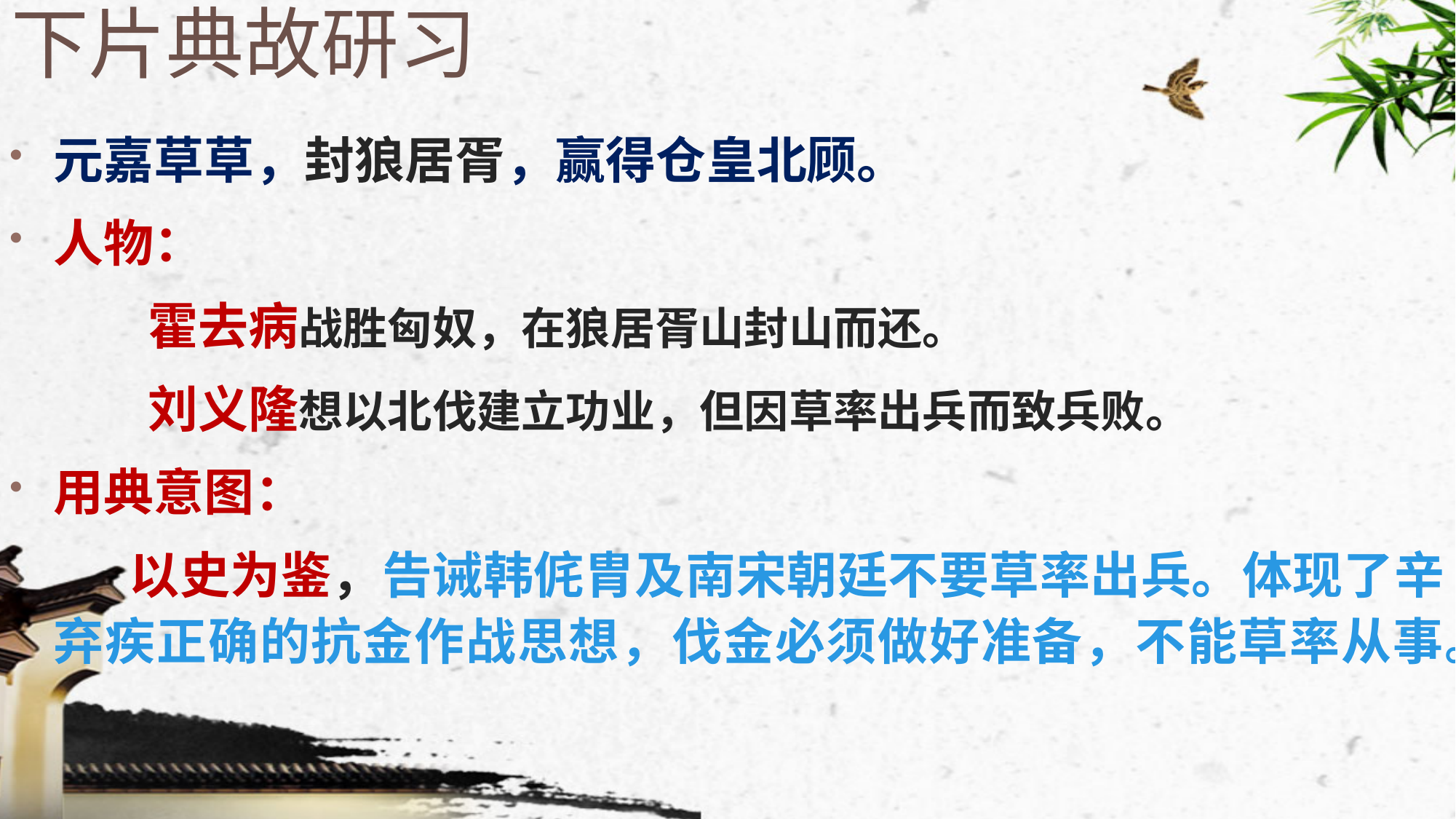

# 下片典故研习
元嘉草草，封狼居胥，赢得仓皇北顾。
人物：
           霍去病战胜匈奴，在狼居胥山封山而还。
           刘义隆想以北伐建立功业，但因草率出兵而致兵败。
用典意图：
         以史为鉴，告诫韩侂胄及南宋朝廷不要草率出兵。体现了辛弃疾正确的抗金作战思想，伐金必须做好准备，不能草率从事。